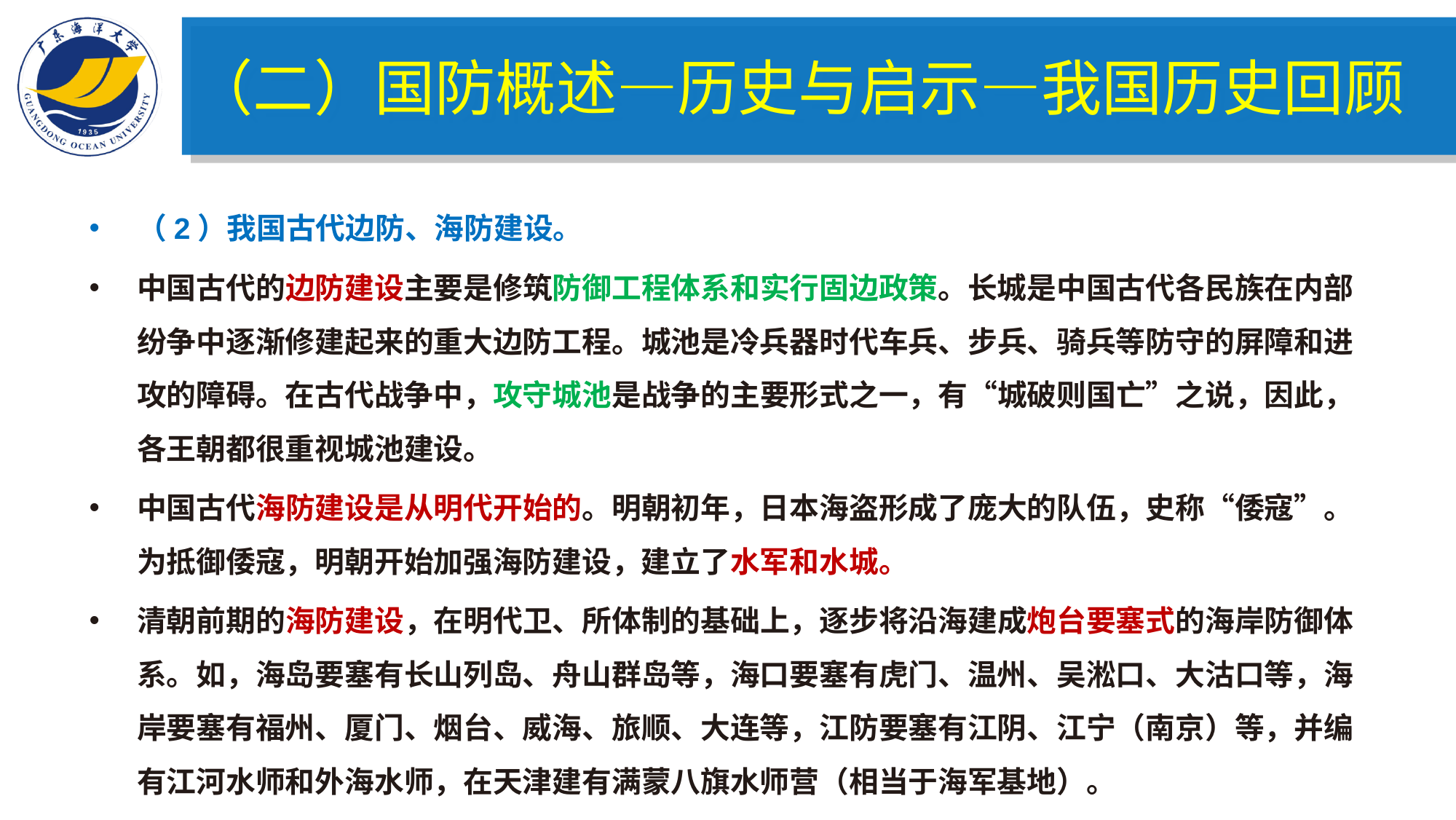

（二）国防概述—历史与启示—我国历史回顾
（2）我国古代边防、海防建设。
中国古代的边防建设主要是修筑防御工程体系和实行固边政策。长城是中国古代各民族在内部纷争中逐渐修建起来的重大边防工程。城池是冷兵器时代车兵、步兵、骑兵等防守的屏障和进攻的障碍。在古代战争中，攻守城池是战争的主要形式之一，有“城破则国亡”之说，因此，各王朝都很重视城池建设。
中国古代海防建设是从明代开始的。明朝初年，日本海盗形成了庞大的队伍，史称“倭寇”。为抵御倭寇，明朝开始加强海防建设，建立了水军和水城。
清朝前期的海防建设，在明代卫、所体制的基础上，逐步将沿海建成炮台要塞式的海岸防御体系。如，海岛要塞有长山列岛、舟山群岛等，海口要塞有虎门、温州、吴淞口、大沽口等，海岸要塞有福州、厦门、烟台、威海、旅顺、大连等，江防要塞有江阴、江宁（南京）等，并编有江河水师和外海水师，在天津建有满蒙八旗水师营（相当于海军基地）。